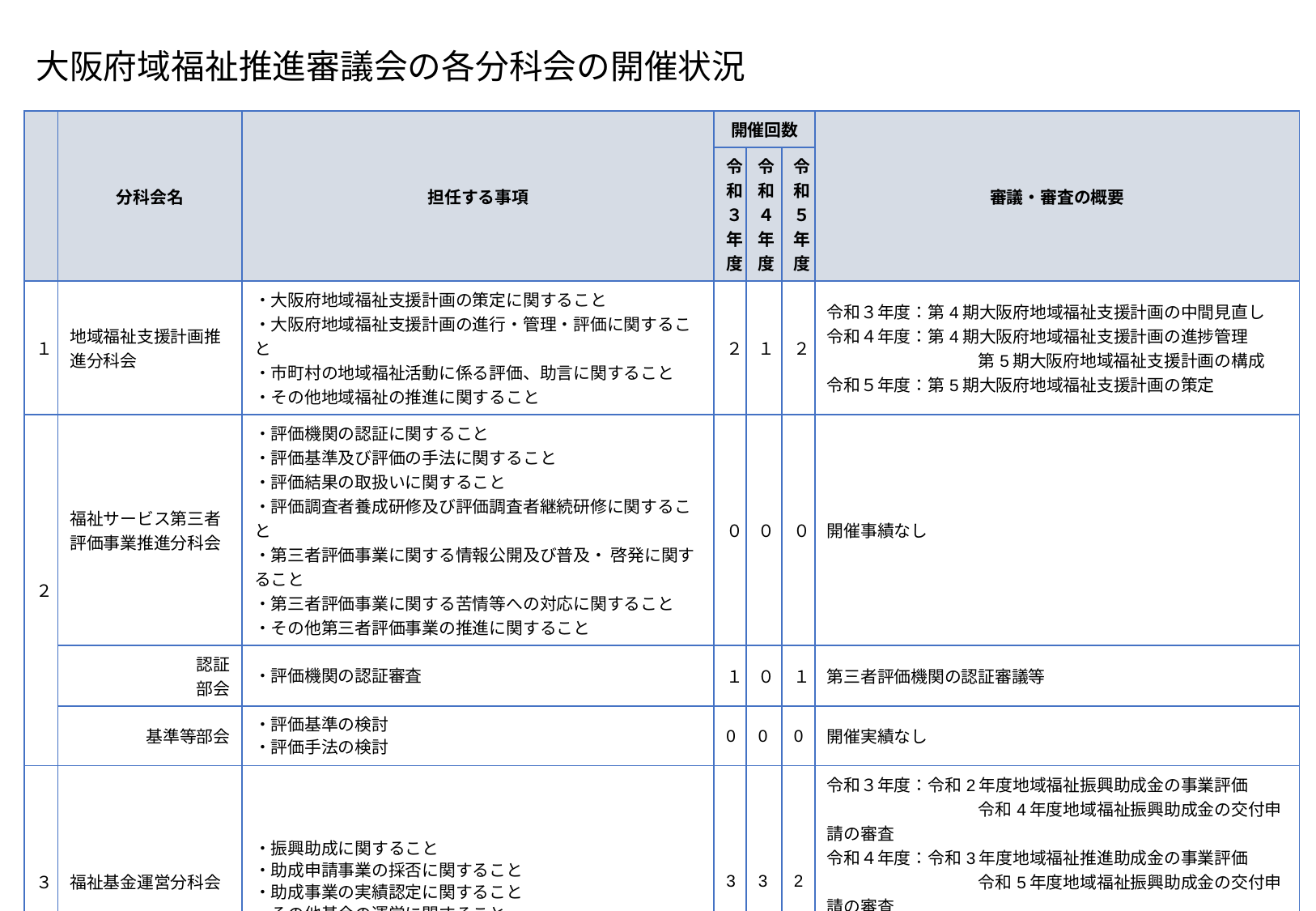

# 大阪府域福祉推進審議会の各分科会の開催状況
|  | 分科会名 | 担任する事項 | 開催回数 |  |  | 審議・審査の概要 |
| --- | --- | --- | --- | --- | --- | --- |
|  |  |  | 令和３年度 | 令和４年度 | 令和５年度 |  |
| １ | 地域福祉支援計画推進分科会 | ・大阪府地域福祉支援計画の策定に関すること ・大阪府地域福祉支援計画の進行・管理・評価に関すること　 ・市町村の地域福祉活動に係る評価、助言に関すること ・その他地域福祉の推進に関すること | ２ | １ | ２ | 令和３年度：第4期大阪府地域福祉支援計画の中間見直し 令和４年度：第4期大阪府地域福祉支援計画の進捗管理 　　　　　　　　　第5期大阪府地域福祉支援計画の構成 令和５年度：第5期大阪府地域福祉支援計画の策定 |
| ２ | 福祉サービス第三者評価事業推進分科会 | ・評価機関の認証に関すること ・評価基準及び評価の手法に関すること ・評価結果の取扱いに関すること ・評価調査者養成研修及び評価調査者継続研修に関すること ・第三者評価事業に関する情報公開及び普及・ 啓発に関すること ・第三者評価事業に関する苦情等への対応に関すること ・その他第三者評価事業の推進に関すること | ０ | ０ | ０ | 開催事績なし |
|  | 認証部会 | ・評価機関の認証審査 | １ | ０ | １ | 第三者評価機関の認証審議等 |
|  | 基準等部会 | ・評価基準の検討 ・評価手法の検討 | 0 | 0 | 0 | 開催実績なし |
| ３ | 福祉基金運営分科会 | ・振興助成に関すること ・助成申請事業の採否に関すること ・助成事業の実績認定に関すること ・その他基金の運営に関すること | 3 | 3 | 2 | 令和３年度：令和2年度地域福祉振興助成金の事業評価 　　　　　　　　　令和4年度地域福祉振興助成金の交付申請の審査 令和４年度：令和3年度地域福祉推進助成金の事業評価 　　　　　　　　　令和5年度地域福祉振興助成金の交付申請の審査　　　　　　 令和５年度：令和4年度地域福祉推進助成金の事業評価 　　　　　　　　　令和6年度地域福祉振興助成金の交付申請の審査 |
| ４ | 社会福祉法人設立認可及び施設整備審査分科会 | ・法人設立に係る要件審査に関すること ・施設整備補助に係る要件審査に関すること ・法人に対する行政処分に係る審査に関すること ・その他社会福祉法人の運営に関すること | ２ | １ | ０ | 令和３年度：施設整備補助に係る要件審査(第１回) 施設整備補助に係る要件審査(第２回) 令和４年度：施設整備補助に係る要件審査 |